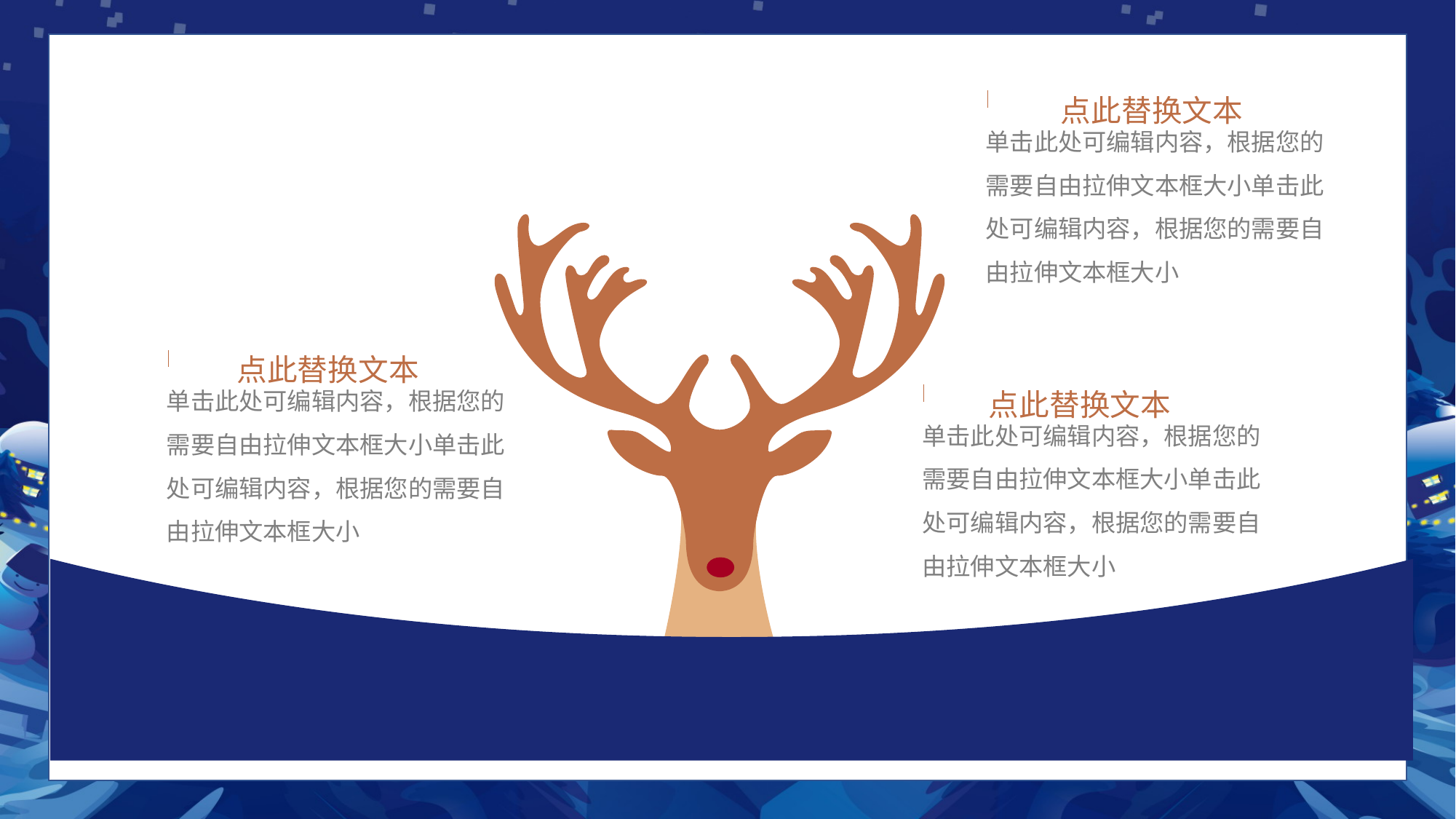

点此替换文本
单击此处可编辑内容，根据您的需要自由拉伸文本框大小单击此处可编辑内容，根据您的需要自由拉伸文本框大小

点此替换文本
单击此处可编辑内容，根据您的需要自由拉伸文本框大小单击此处可编辑内容，根据您的需要自由拉伸文本框大小
点此替换文本
单击此处可编辑内容，根据您的需要自由拉伸文本框大小单击此处可编辑内容，根据您的需要自由拉伸文本框大小